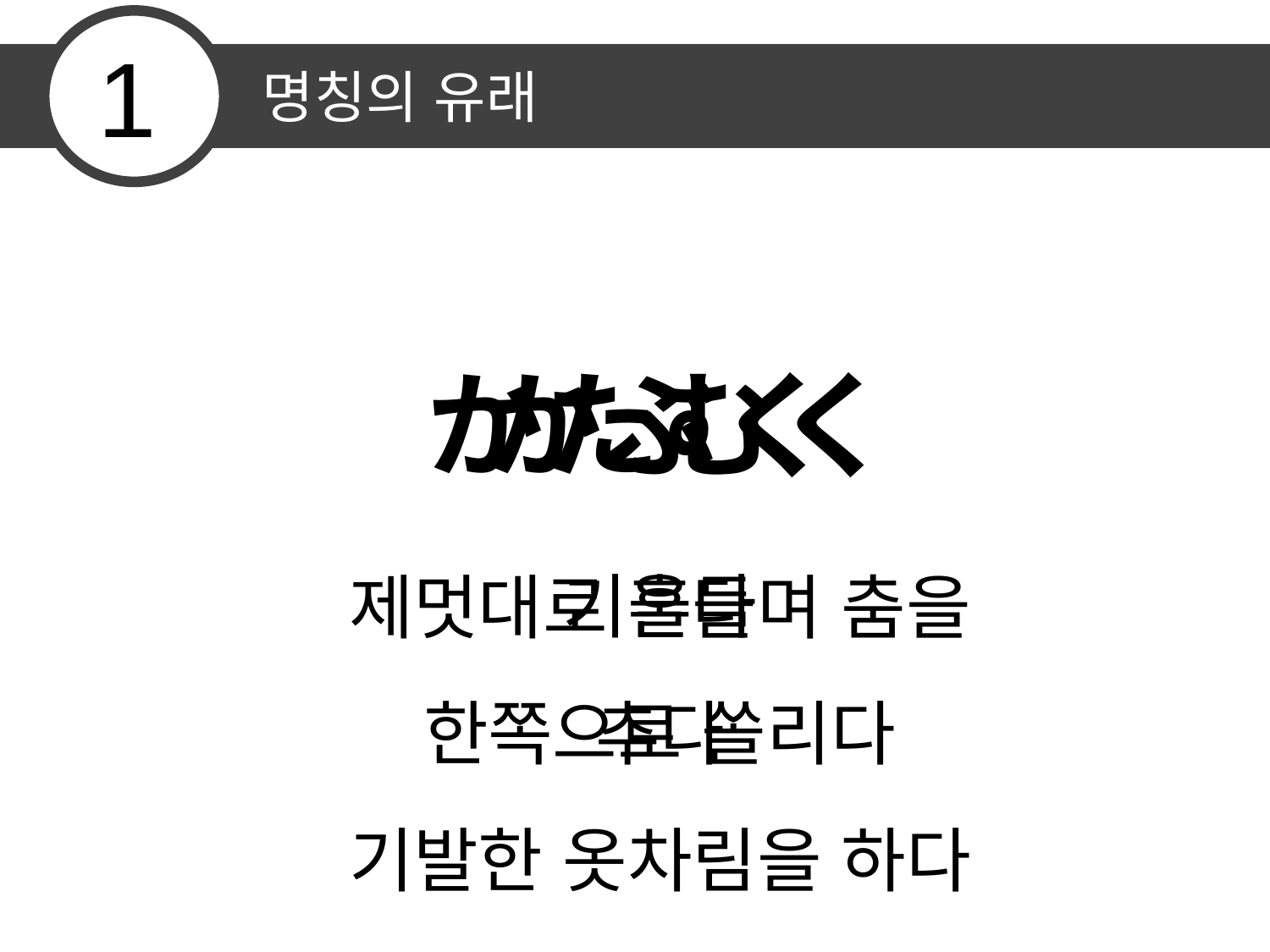

1

명칭의 유래
かぶく

제멋대로 흔들며 춤을 추다
기발한 옷차림을 하다
かたむく

기울다
한쪽으로 쏠리다